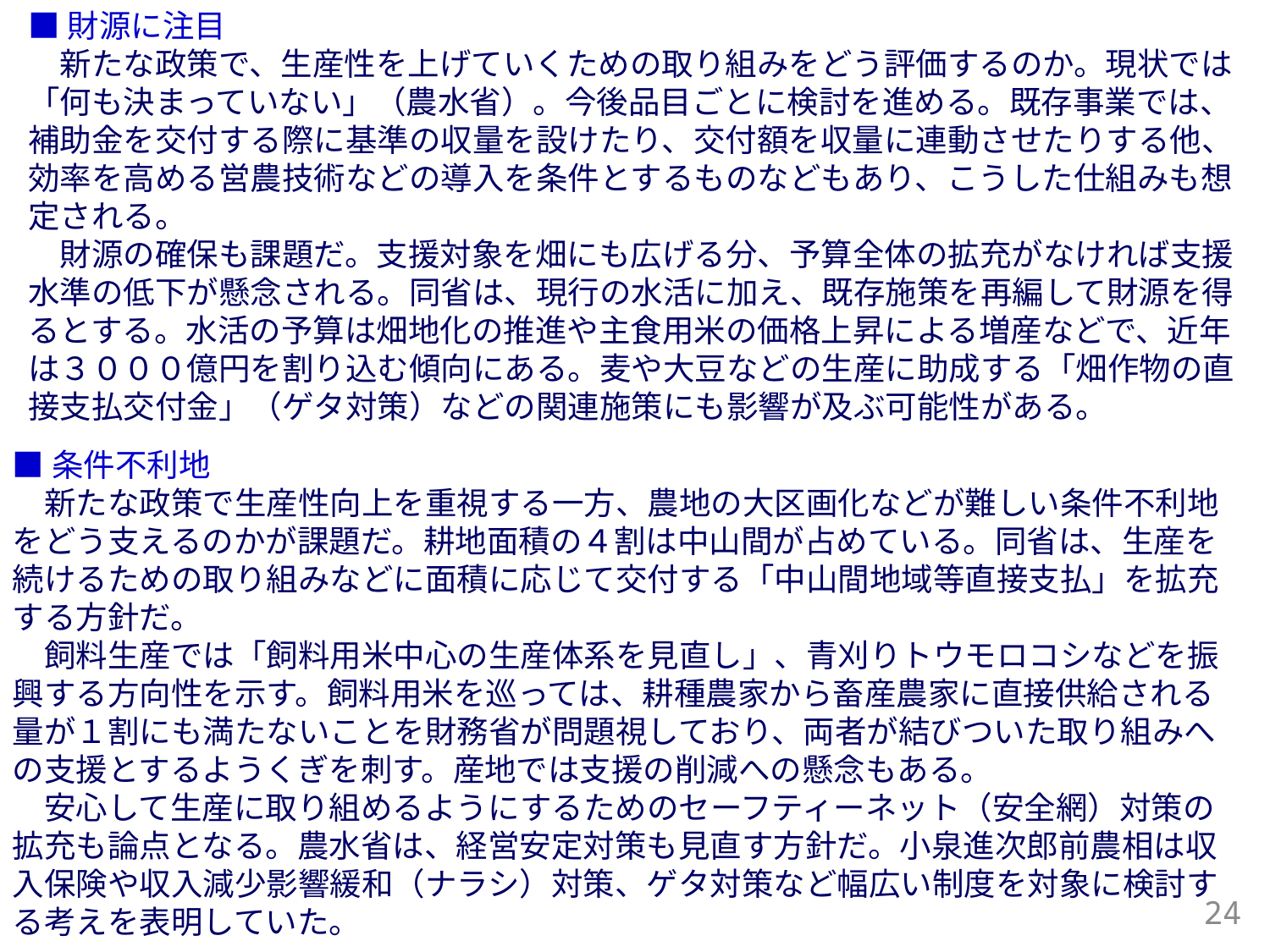

■財源に注目
　新たな政策で、生産性を上げていくための取り組みをどう評価するのか。現状では「何も決まっていない」（農水省）。今後品目ごとに検討を進める。既存事業では、補助金を交付する際に基準の収量を設けたり、交付額を収量に連動させたりする他、効率を高める営農技術などの導入を条件とするものなどもあり、こうした仕組みも想定される。
　財源の確保も課題だ。支援対象を畑にも広げる分、予算全体の拡充がなければ支援水準の低下が懸念される。同省は、現行の水活に加え、既存施策を再編して財源を得るとする。水活の予算は畑地化の推進や主食用米の価格上昇による増産などで、近年は３０００億円を割り込む傾向にある。麦や大豆などの生産に助成する「畑作物の直接支払交付金」（ゲタ対策）などの関連施策にも影響が及ぶ可能性がある。
■条件不利地
　新たな政策で生産性向上を重視する一方、農地の大区画化などが難しい条件不利地をどう支えるのかが課題だ。耕地面積の４割は中山間が占めている。同省は、生産を続けるための取り組みなどに面積に応じて交付する「中山間地域等直接支払」を拡充する方針だ。
　飼料生産では「飼料用米中心の生産体系を見直し」、青刈りトウモロコシなどを振興する方向性を示す。飼料用米を巡っては、耕種農家から畜産農家に直接供給される量が１割にも満たないことを財務省が問題視しており、両者が結びついた取り組みへの支援とするようくぎを刺す。産地では支援の削減への懸念もある。
　安心して生産に取り組めるようにするためのセーフティーネット（安全網）対策の拡充も論点となる。農水省は、経営安定対策も見直す方針だ。小泉進次郎前農相は収入保険や収入減少影響緩和（ナラシ）対策、ゲタ対策など幅広い制度を対象に検討する考えを表明していた。
24